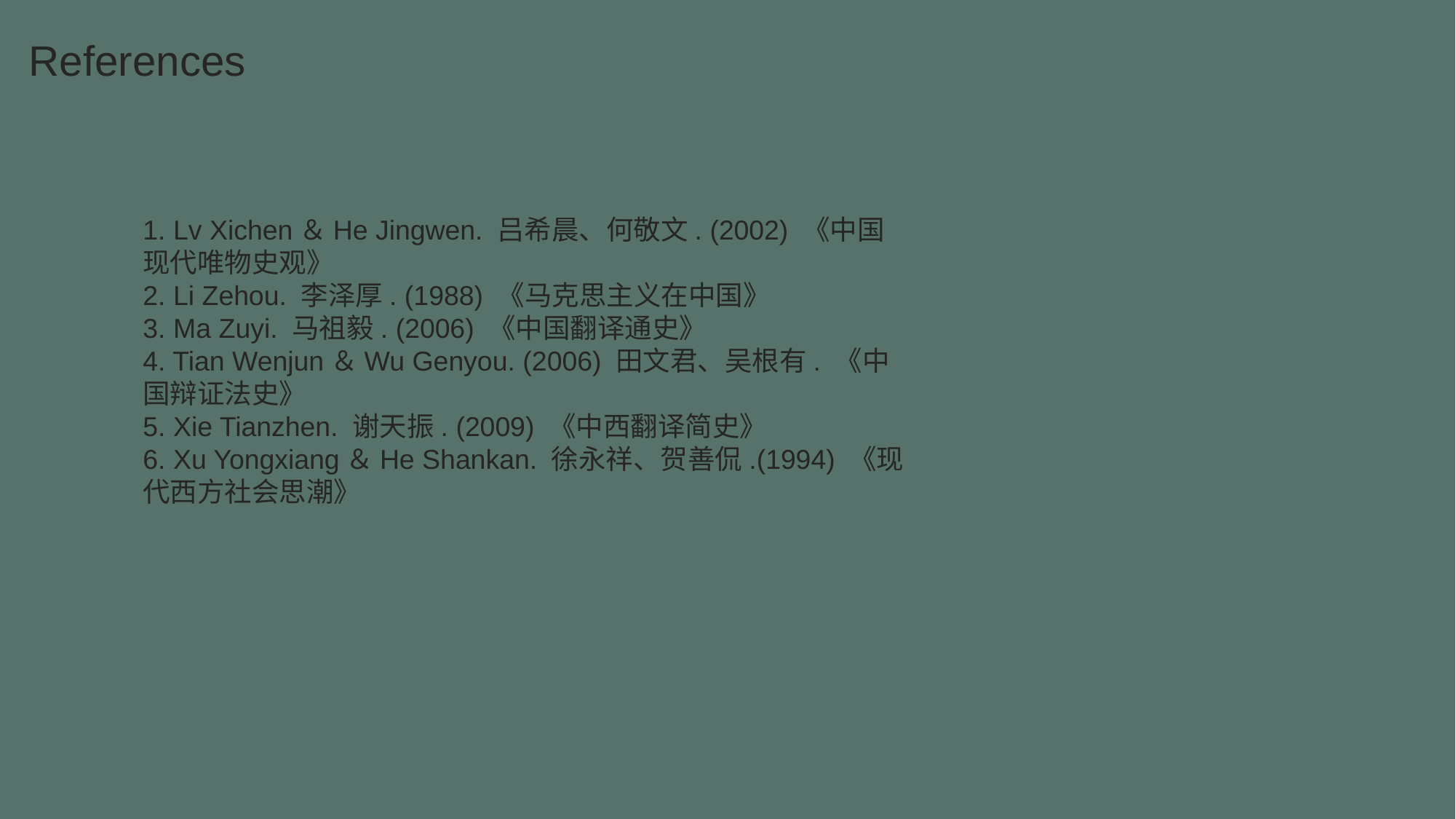

References

1. Lv Xichen＆He Jingwen. 吕希晨、何敬文. (2002) 《中国现代唯物史观》
2. Li Zehou. 李泽厚. (1988) 《马克思主义在中国》
3. Ma Zuyi. 马祖毅. (2006) 《中国翻译通史》
4. Tian Wenjun＆Wu Genyou. (2006) 田文君、吴根有. 《中国辩证法史》
5. Xie Tianzhen. 谢天振. (2009) 《中西翻译简史》
6. Xu Yongxiang＆He Shankan. 徐永祥、贺善侃.(1994) 《现代西方社会思潮》